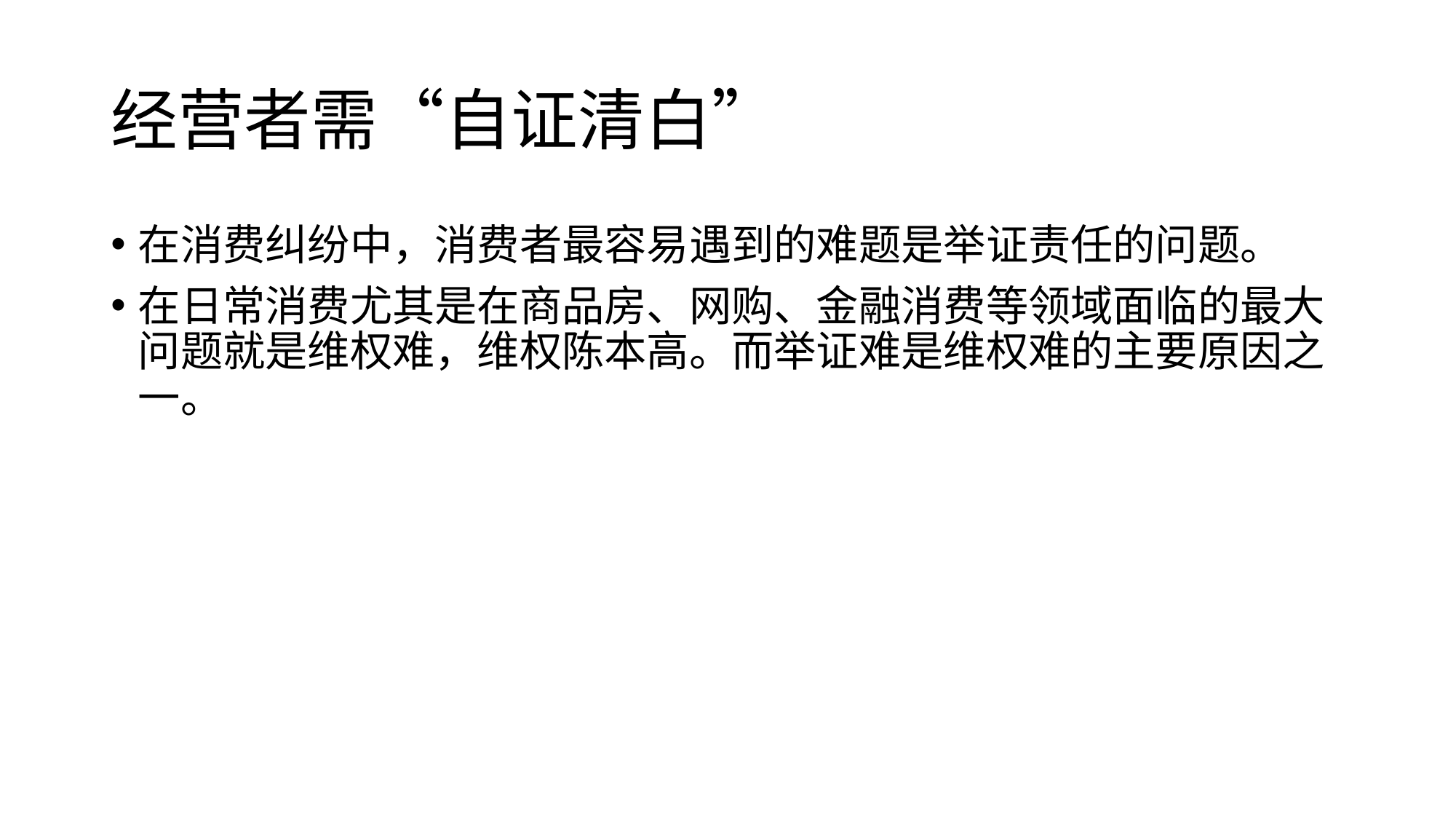

# 经营者需“自证清白”
在消费纠纷中，消费者最容易遇到的难题是举证责任的问题。
在日常消费尤其是在商品房、网购、金融消费等领域面临的最大问题就是维权难，维权陈本高。而举证难是维权难的主要原因之一。